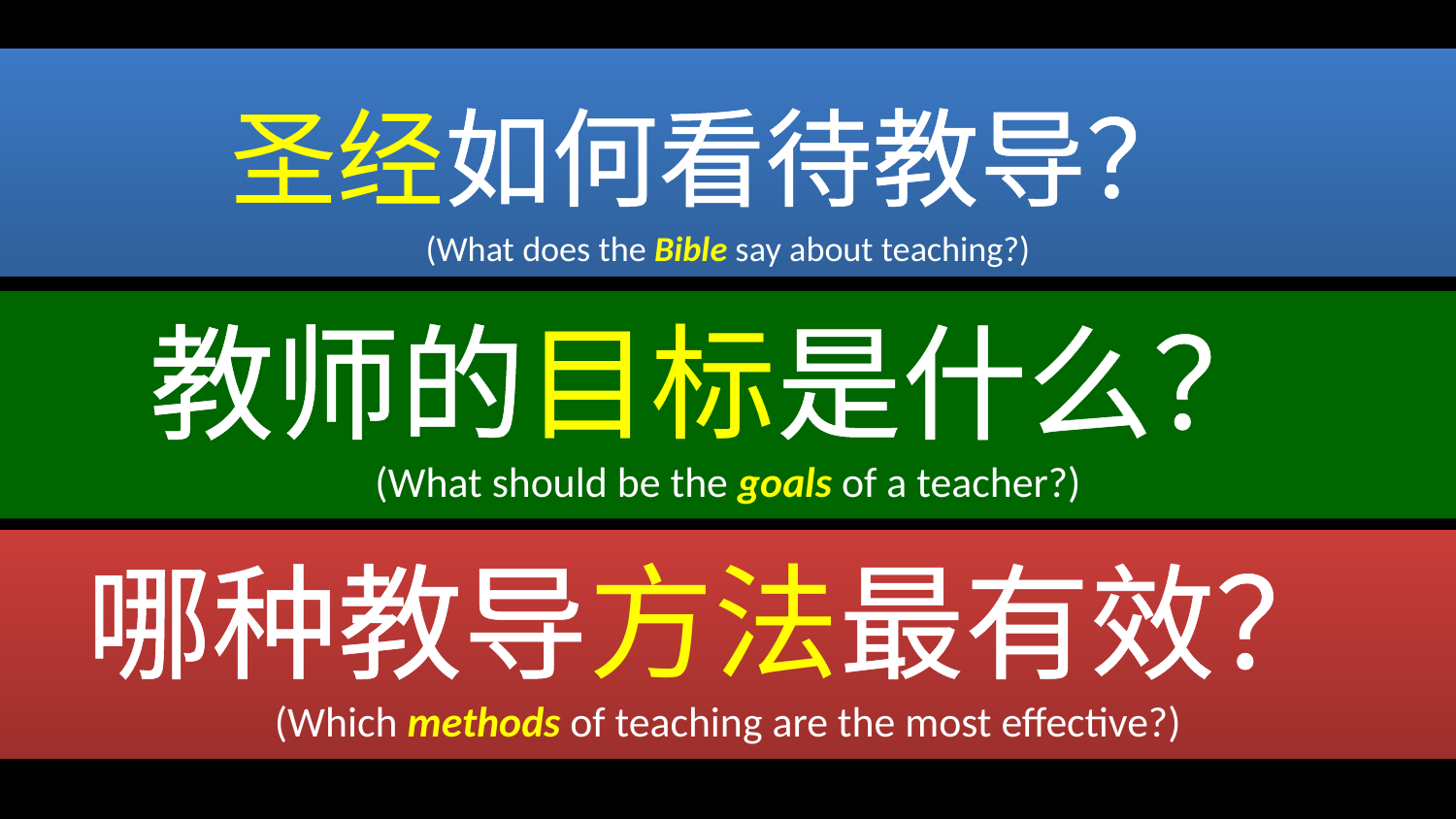

# 圣经如何看待教导？ (What does the Bible say about teaching?)
教师的目标是什么？
(What should be the goals of a teacher?)
哪种教导方法最有效？
(Which methods of teaching are the most effective?)